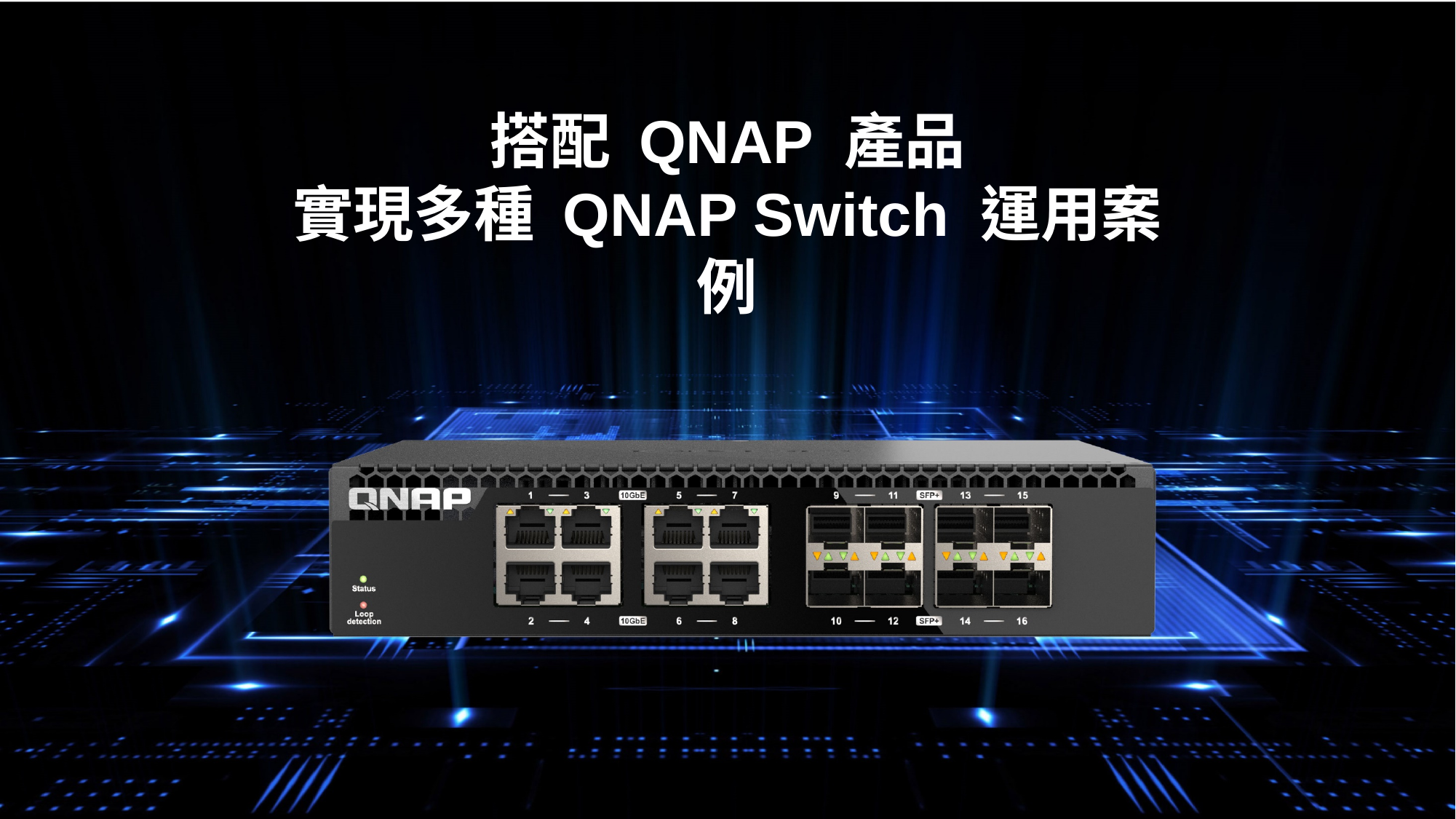

搭配 QNAP 產品
實現多種 QNAP Switch 運用案例